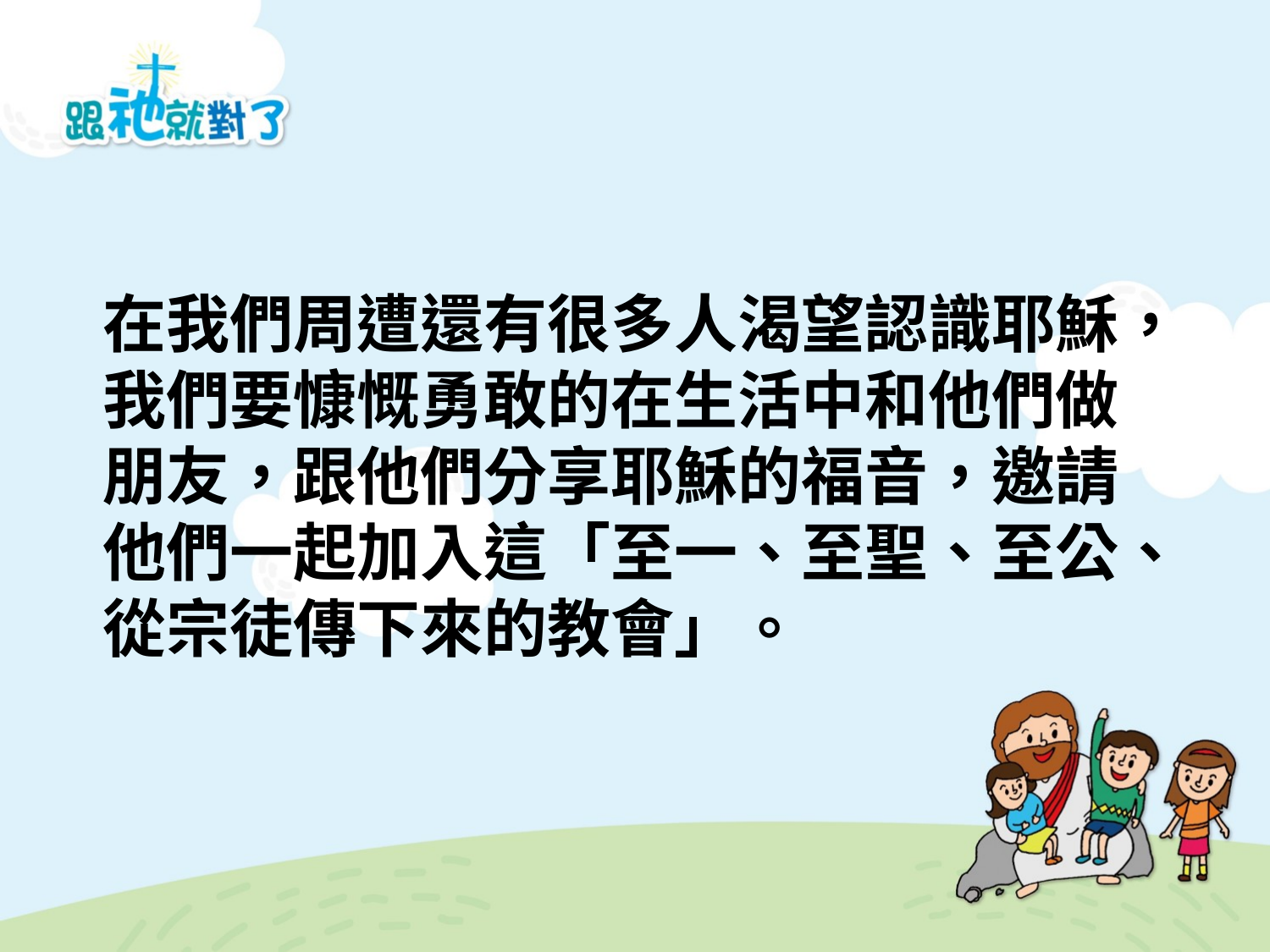

在我們周遭還有很多人渴望認識耶穌，我們要慷慨勇敢的在生活中和他們做朋友，跟他們分享耶穌的福音，邀請他們一起加入這「至一、至聖、至公、從宗徒傳下來的教會」。